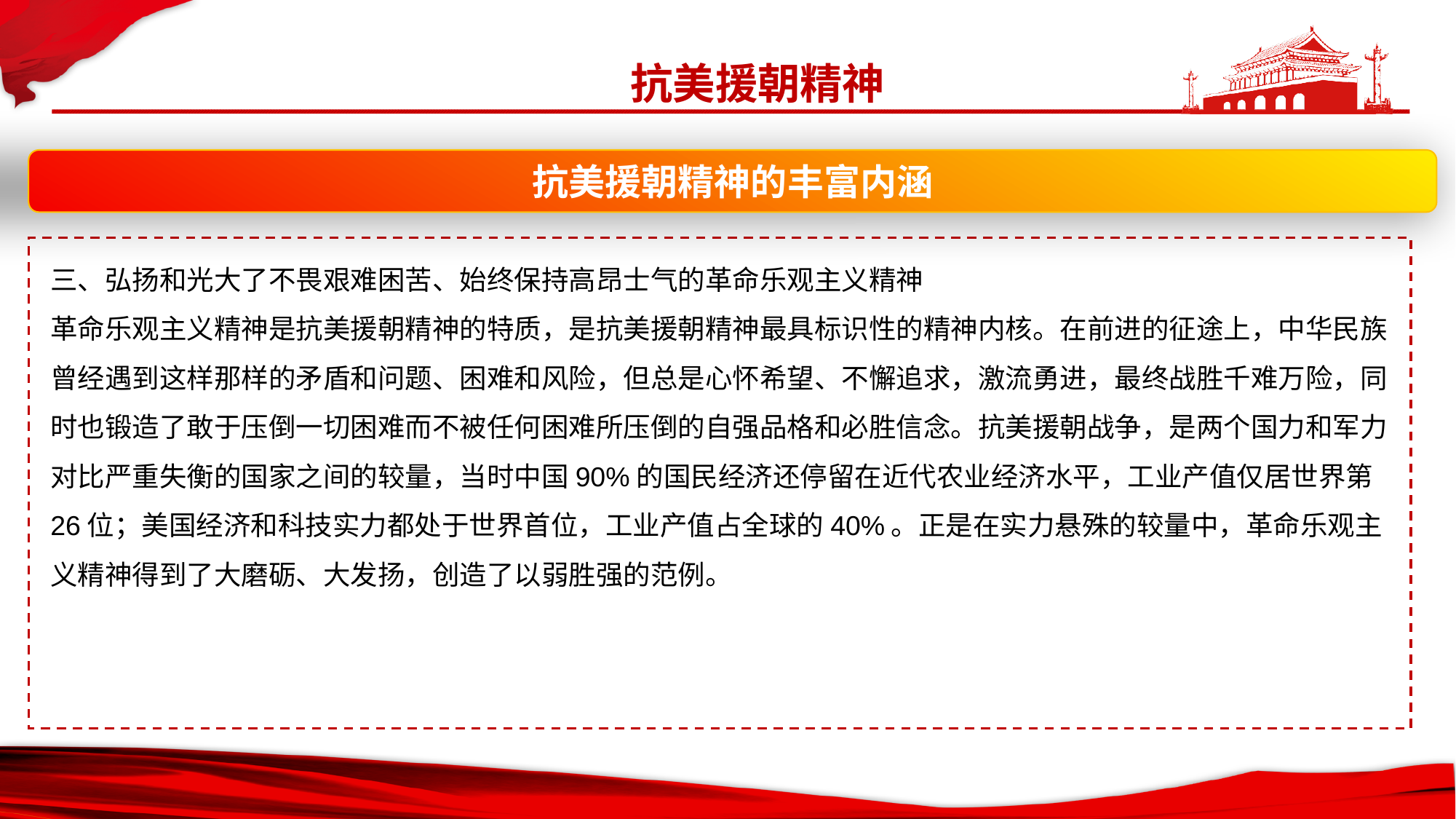

抗美援朝精神
抗美援朝精神的丰富内涵

三、弘扬和光大了不畏艰难困苦、始终保持高昂士气的革命乐观主义精神
革命乐观主义精神是抗美援朝精神的特质，是抗美援朝精神最具标识性的精神内核。在前进的征途上，中华民族曾经遇到这样那样的矛盾和问题、困难和风险，但总是心怀希望、不懈追求，激流勇进，最终战胜千难万险，同时也锻造了敢于压倒一切困难而不被任何困难所压倒的自强品格和必胜信念。抗美援朝战争，是两个国力和军力对比严重失衡的国家之间的较量，当时中国90%的国民经济还停留在近代农业经济水平，工业产值仅居世界第26位；美国经济和科技实力都处于世界首位，工业产值占全球的40%。正是在实力悬殊的较量中，革命乐观主义精神得到了大磨砺、大发扬，创造了以弱胜强的范例。